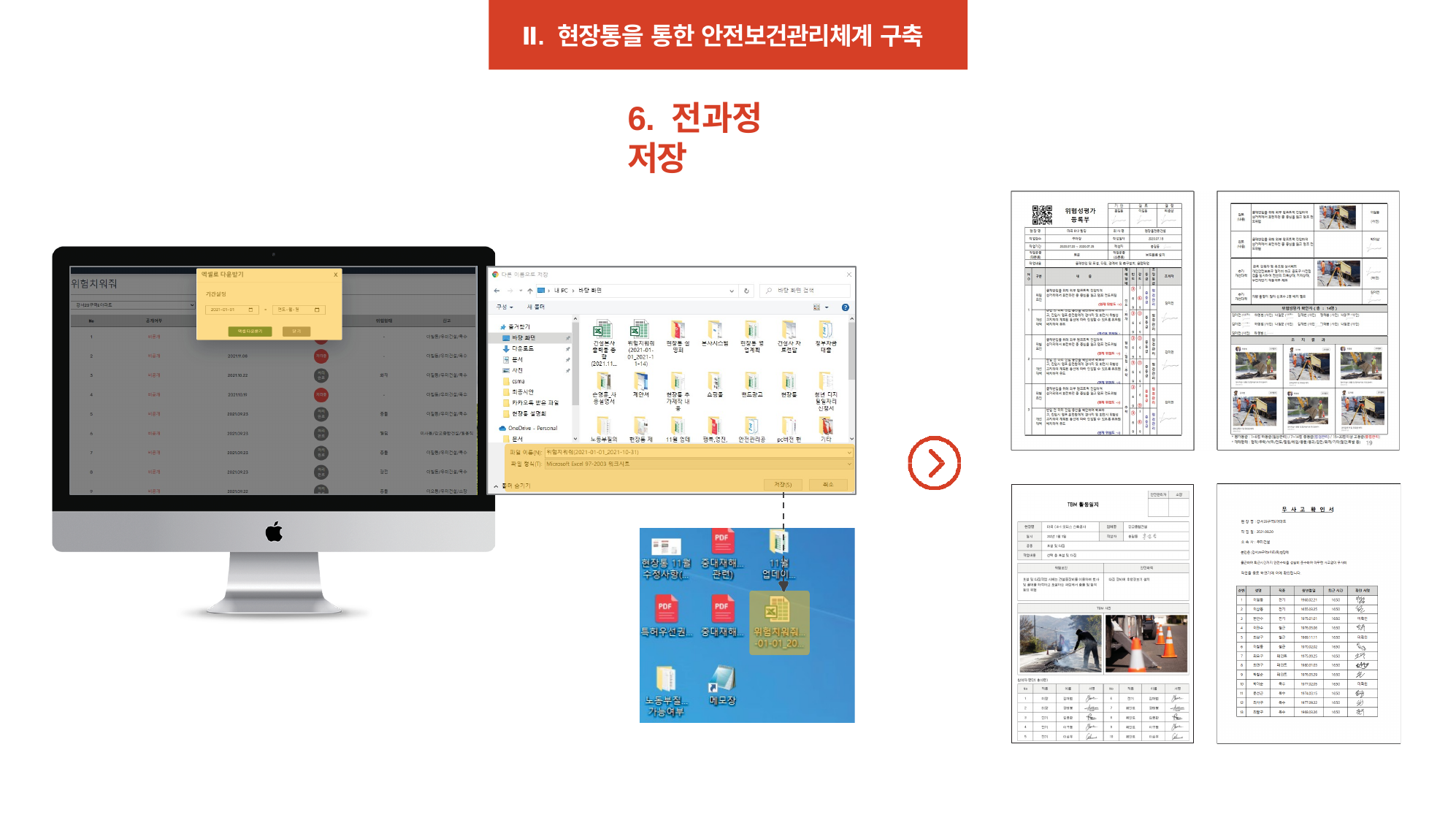

Ⅱ. 현장통을 통한 안전보건관리체계 구축
# 6. 전과정 저장